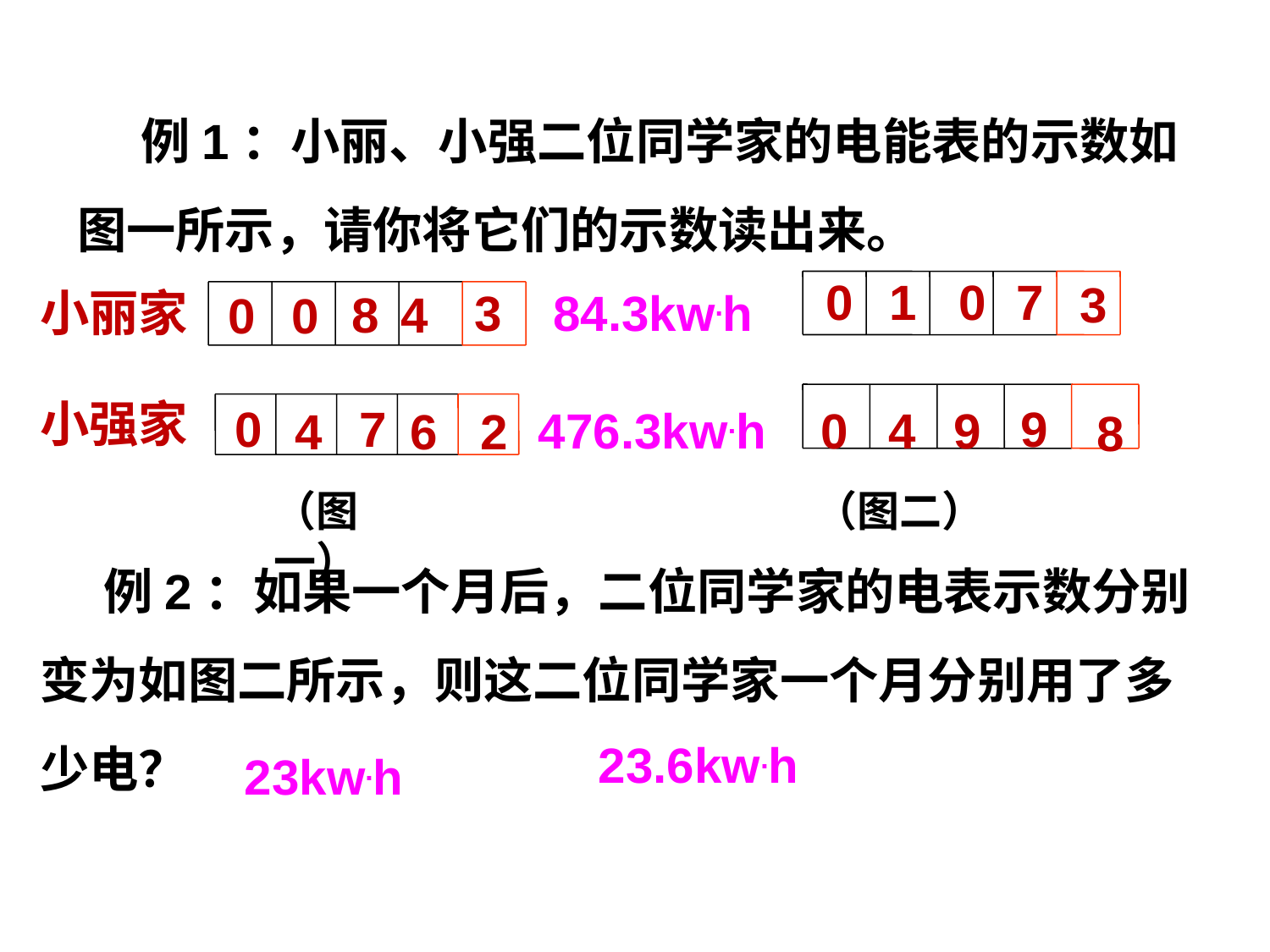

例1：小丽、小强二位同学家的电能表的示数如图一所示，请你将它们的示数读出来。
0
1
0
7
3

小丽家
3
8
4
0
0

84.3kw.h

9
0
4
9
8

小强家
0
7

4

6

2

476.3kw.h
（图一）
（图二）
例2：如果一个月后，二位同学家的电表示数分别变为如图二所示，则这二位同学家一个月分别用了多少电？
23.6kw.h
23kw.h